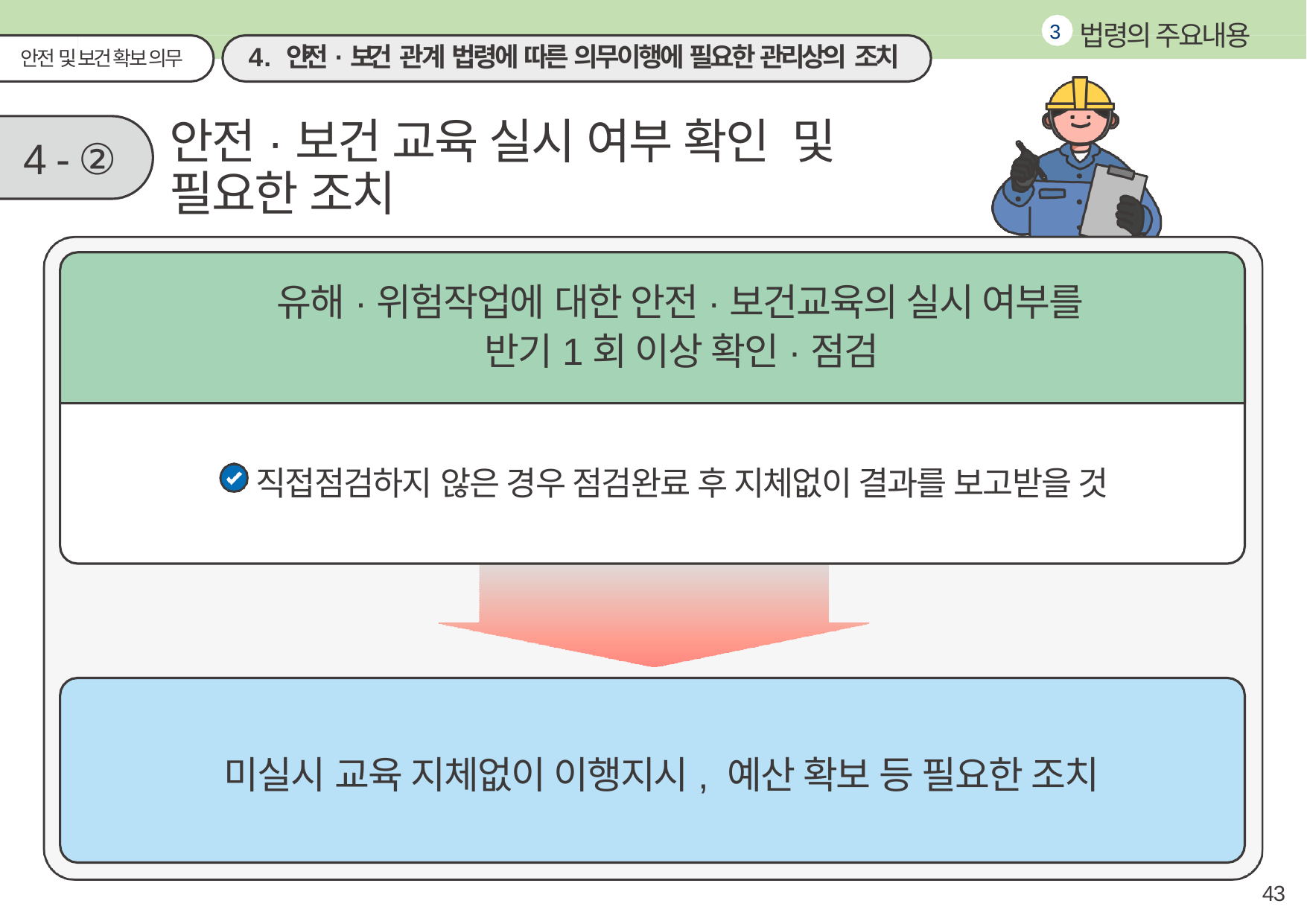

법령의 주요내용
3

4. 안전·보건 관계 법령에 따른 의무이행에 필요한 관리상의 조치
안전 및 보건 확보 의무

안전·보건 교육 실시 여부 확인  및 필요한 조치

4 - ②

유해·위험작업에 대한 안전·보건교육의 실시 여부를 반기1회 이상 확인·점검

직접점검하지 않은 경우 점검완료 후 지체없이 결과를 보고받을 것

미실시 교육 지체없이 이행지시, 예산 확보 등 필요한 조치
43